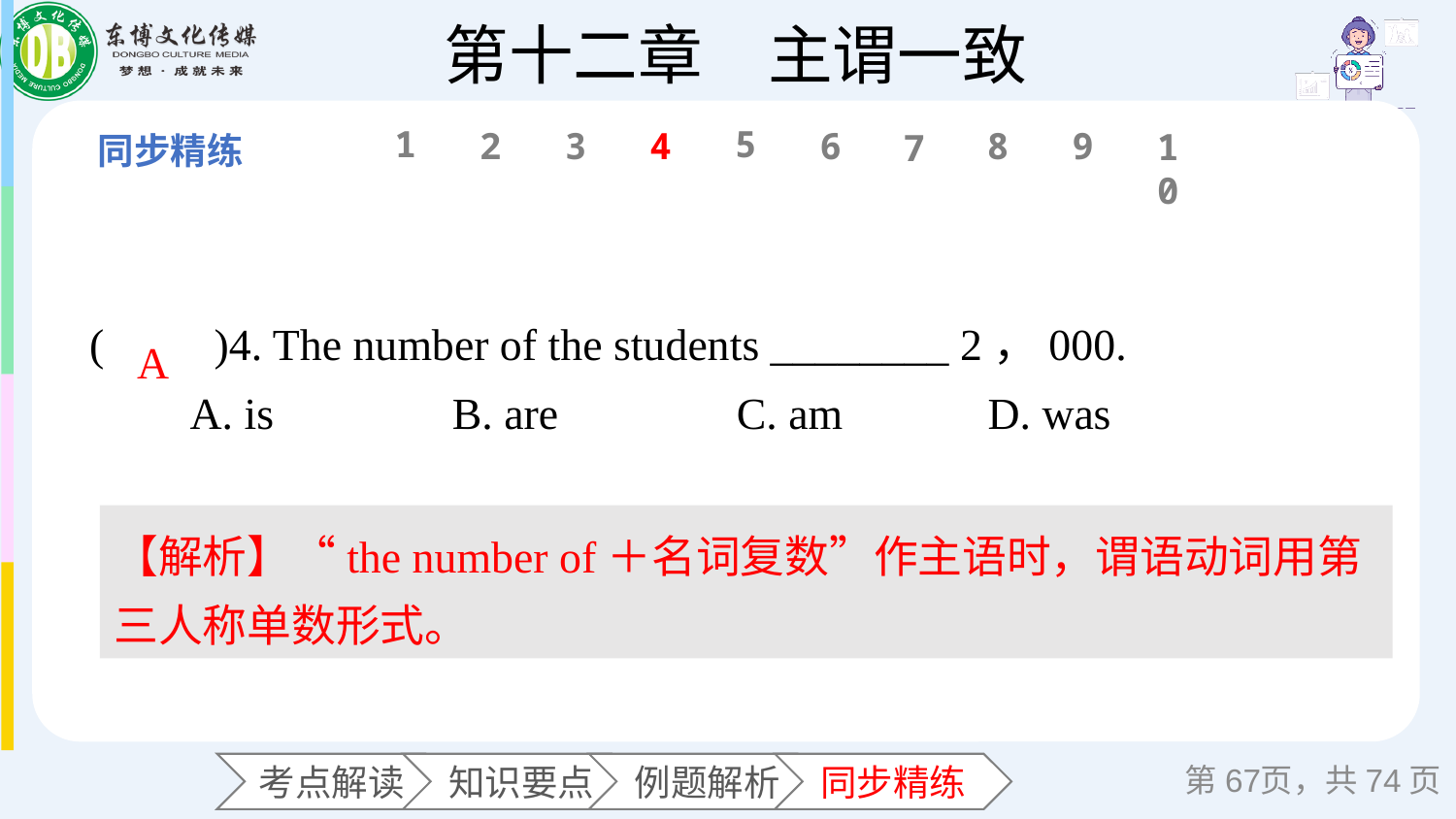

1
5
6
2
3
4
8
9
10
7

(　　)4. The number of the students ________ 2，000.
         A. is                B. are                C. am             D. was
A
【解析】“the number of＋名词复数”作主语时，谓语动词用第三人称单数形式。
第67页，共74页